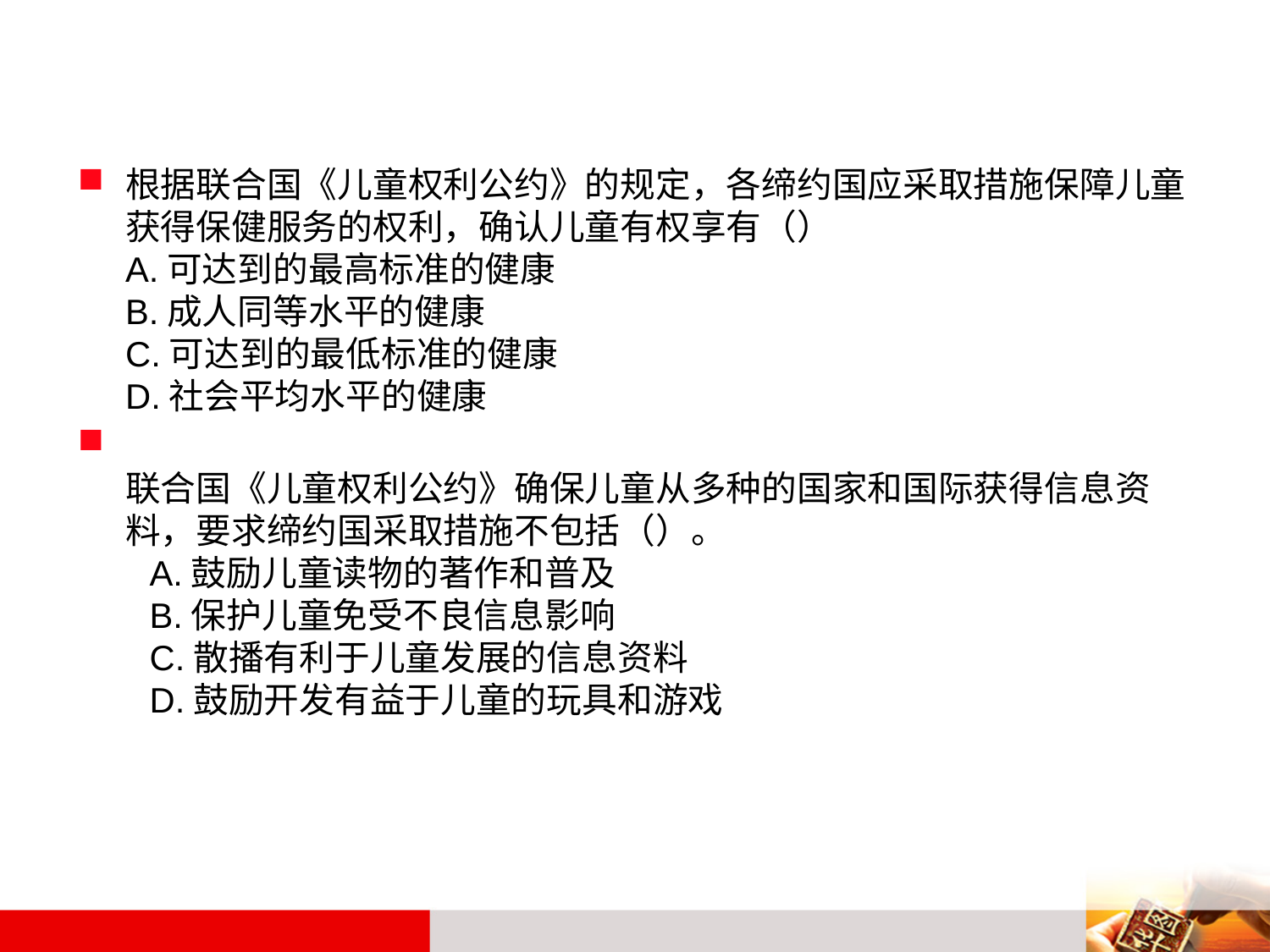

#
根据联合国《儿童权利公约》的规定，各缔约国应采取措施保障儿童获得保健服务的权利，确认儿童有权享有（）
A.可达到的最高标准的健康
B.成人同等水平的健康
C.可达到的最低标准的健康
D.社会平均水平的健康
联合国《儿童权利公约》确保儿童从多种的国家和国际获得信息资料，要求缔约国采取措施不包括（）。
  A.鼓励儿童读物的著作和普及
  B.保护儿童免受不良信息影响
  C.散播有利于儿童发展的信息资料
  D.鼓励开发有益于儿童的玩具和游戏